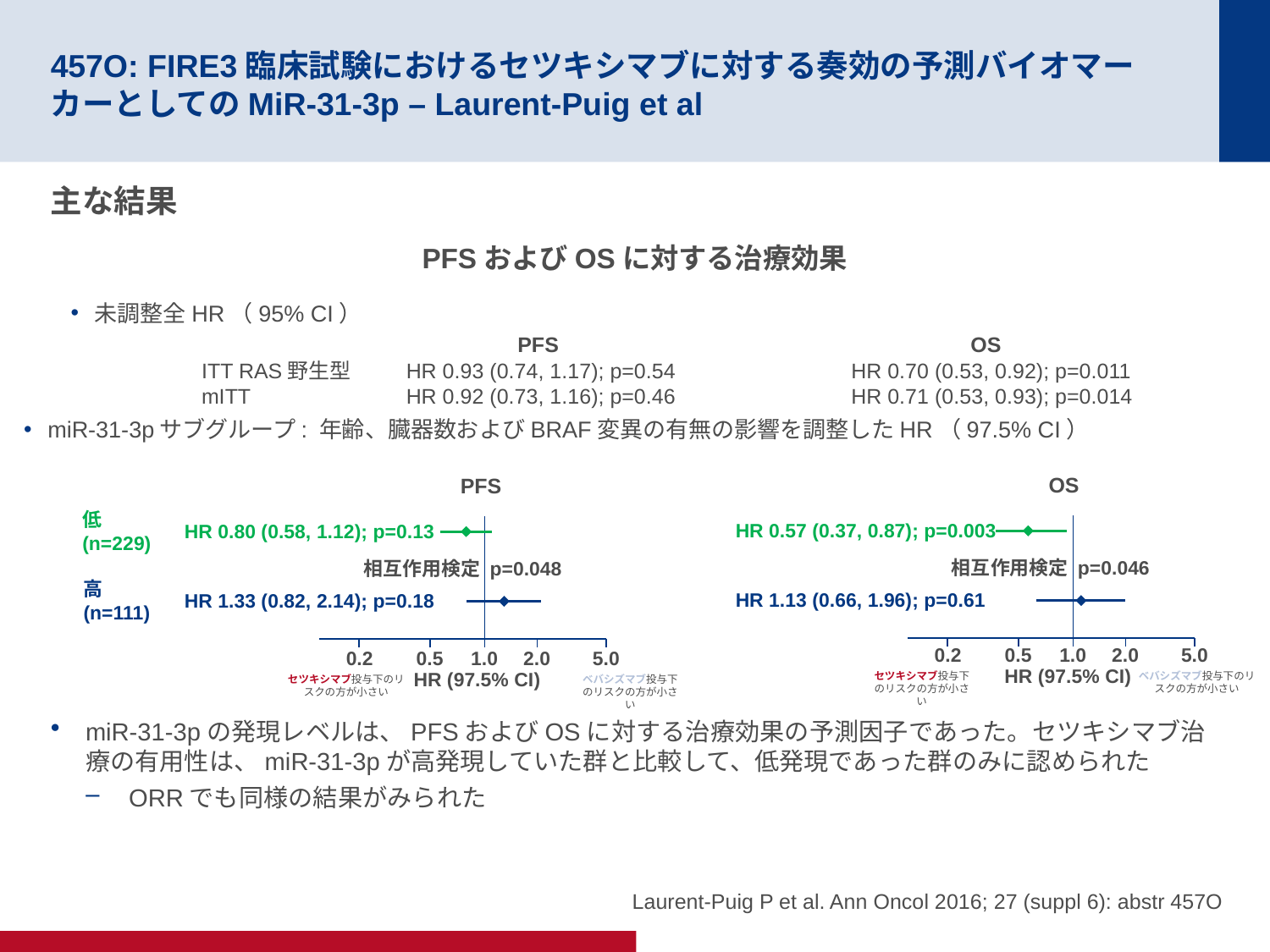

# 457O: FIRE3臨床試験におけるセツキシマブに対する奏効の予測バイオマーカーとしてのMiR-31-3p – Laurent-Puig et al
主な結果

miR-31-3pの発現レベルは、PFSおよびOSに対する治療効果の予測因子であった。セツキシマブ治療の有用性は、miR-31-3pが高発現していた群と比較して、低発現であった群のみに認められた
ORRでも同様の結果がみられた

PFSおよびOSに対する治療効果
未調整全HR（95% CI）
PFS
OS
ITT RAS野生型
mITT
HR 0.93 (0.74, 1.17); p=0.54
HR 0.92 (0.73, 1.16); p=0.46
HR 0.70 (0.53, 0.92); p=0.011
HR 0.71 (0.53, 0.93); p=0.014
miR-31-3pサブグループ: 年齢、臓器数およびBRAF変異の有無の影響を調整したHR（97.5% CI）
OS
PFS
低
(n=229)
HR 0.80 (0.58, 1.12); p=0.13

相互作用検定 p=0.048
高
(n=111)
HR 1.33 (0.82, 2.14); p=0.18

0.2
0.5
1.0
2.0
5.0
HR (97.5% CI)
セツキシマブ投与下のリスクの方が小さい
ベバシズマブ投与下のリスクの方が小さい
HR 0.57 (0.37, 0.87); p=0.003

相互作用検定 p=0.046
HR 1.13 (0.66, 1.96); p=0.61

0.2
0.5
1.0
2.0
5.0
HR (97.5% CI)
セツキシマブ投与下のリスクの方が小さい
ベバシズマブ投与下のリスクの方が小さい
Laurent-Puig P et al. Ann Oncol 2016; 27 (suppl 6): abstr 457O